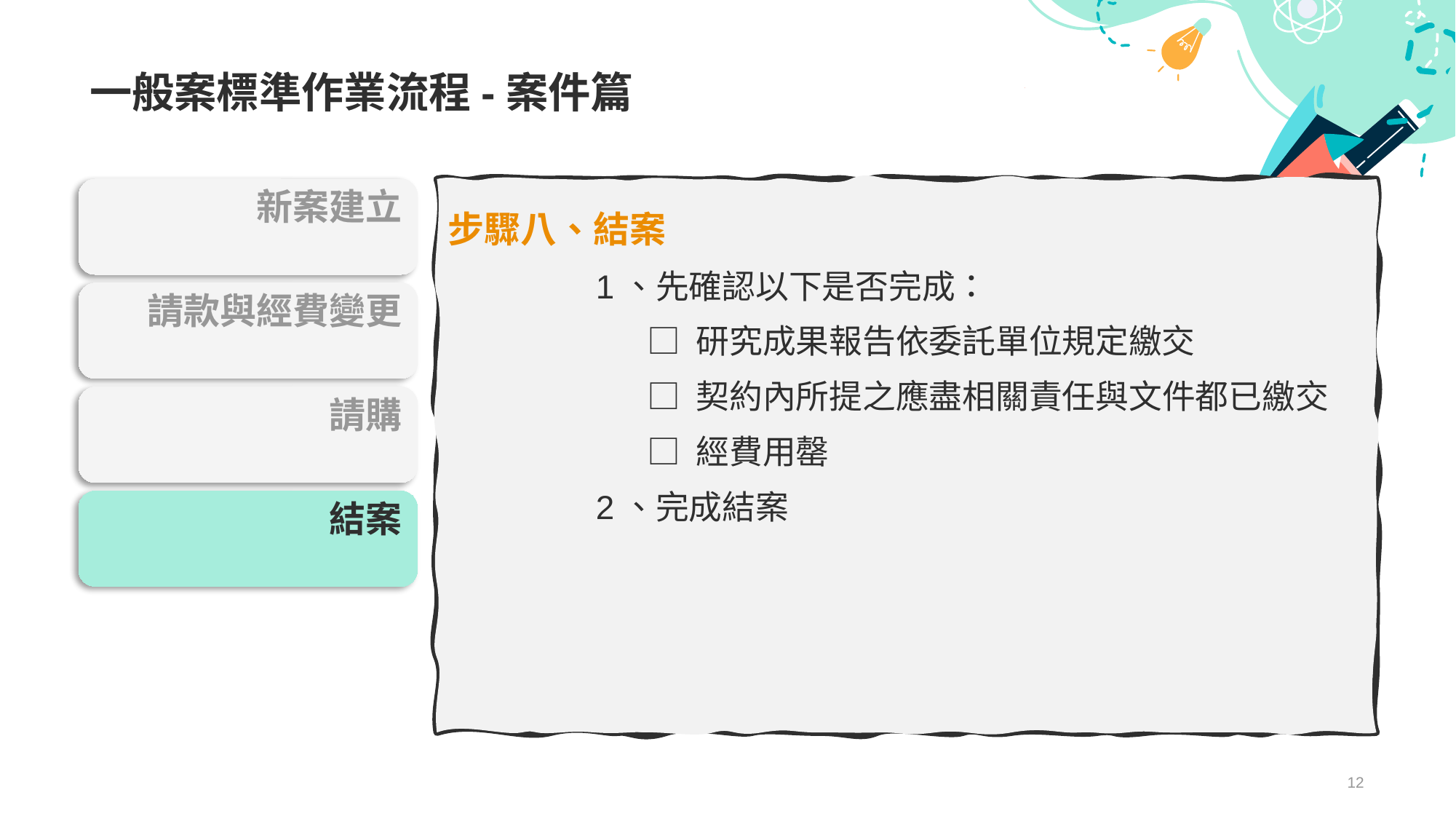

# 一般案標準作業流程-案件篇
新案建立
步驟八、結案
1、先確認以下是否完成：
	□ 研究成果報告依委託單位規定繳交
	□ 契約內所提之應盡相關責任與文件都已繳交
	□ 經費用罄
2、完成結案
請款與經費變更
請購
結案
12